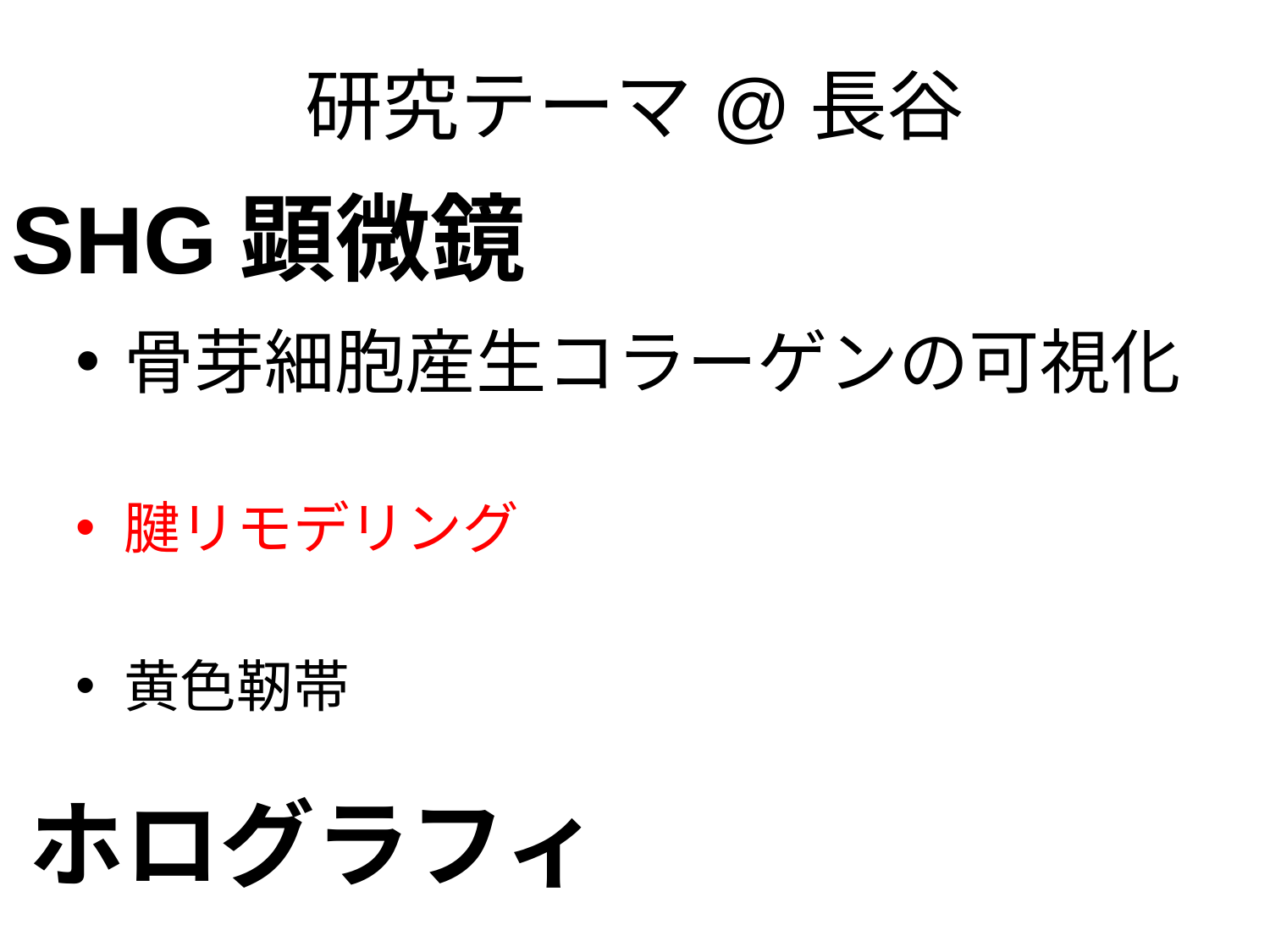

# 研究テーマ@長谷
SHG顕微鏡

骨芽細胞産生コラーゲンの可視化

腱リモデリング

黄色靭帯

ホログラフィ